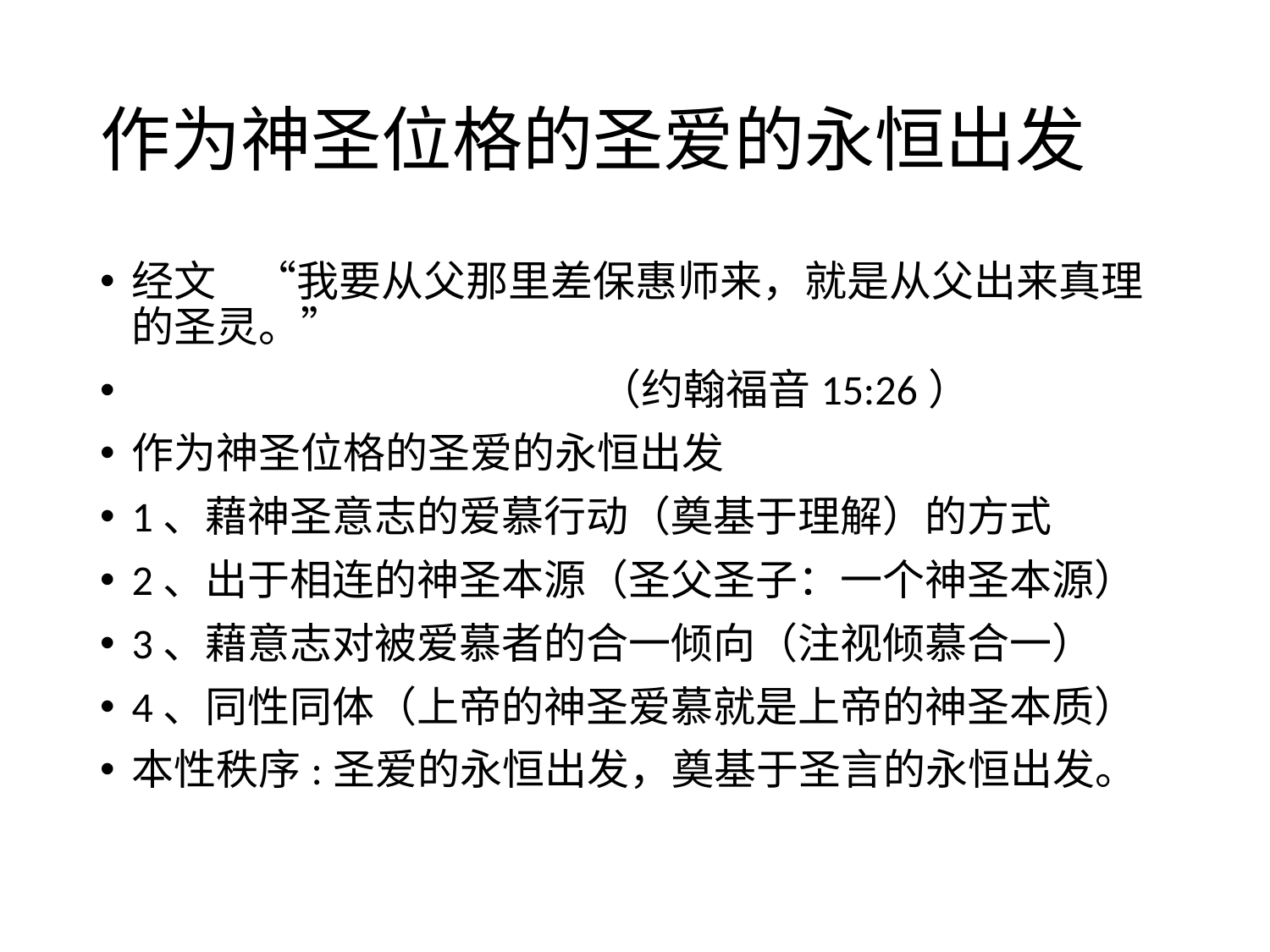

# 作为神圣位格的圣爱的永恒出发
经文    “我要从父那里差保惠师来，就是从父出来真理的圣灵。”
                                                （约翰福音15:26）
作为神圣位格的圣爱的永恒出发
1、藉神圣意志的爱慕行动（奠基于理解）的方式
2、出于相连的神圣本源（圣父圣子：一个神圣本源）
3、藉意志对被爱慕者的合一倾向（注视倾慕合一）
4、同性同体（上帝的神圣爱慕就是上帝的神圣本质）
本性秩序:圣爱的永恒出发，奠基于圣言的永恒出发。